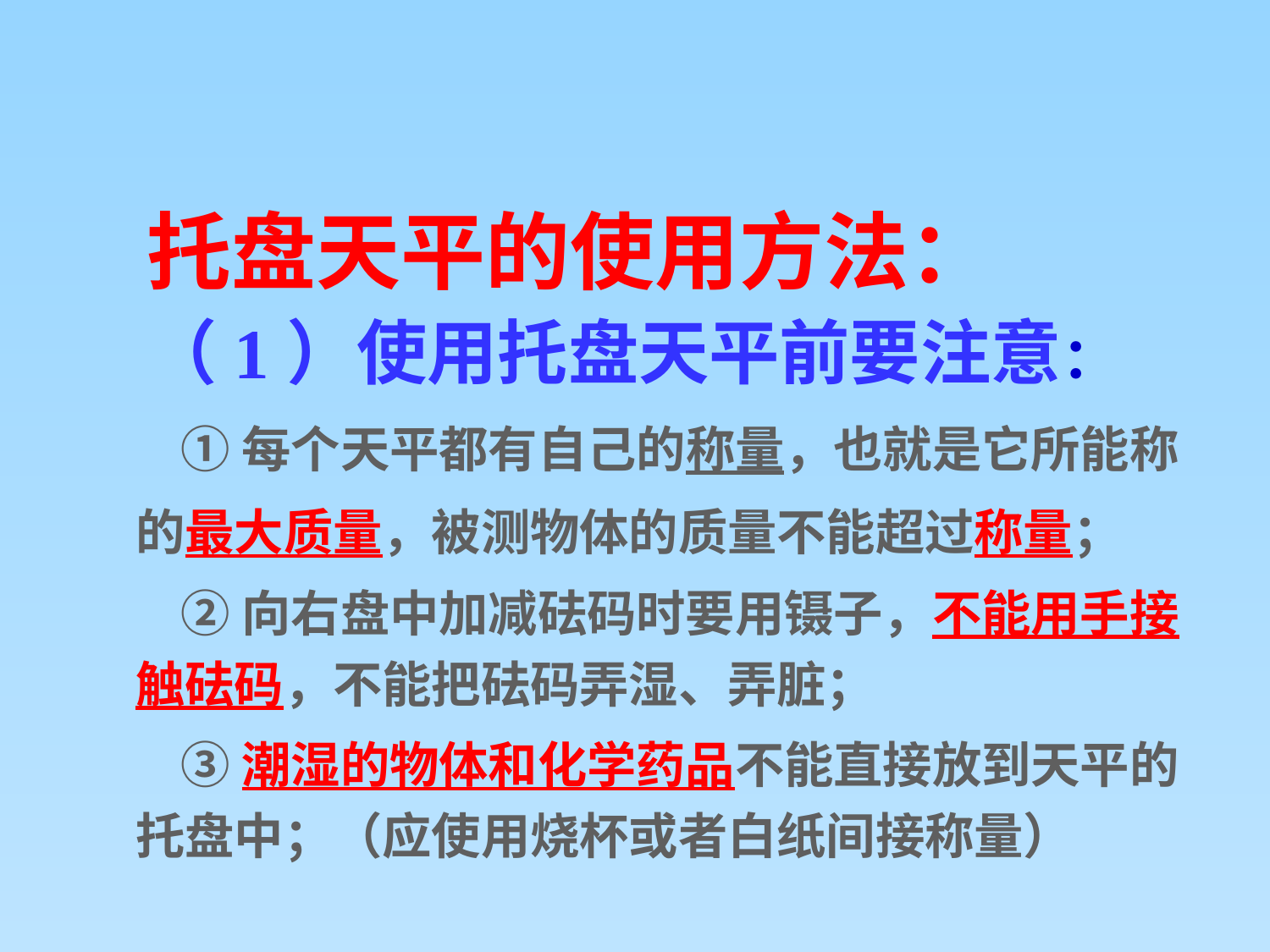

托盘天平的使用方法：
（1）使用托盘天平前要注意：
    ①每个天平都有自己的称量，也就是它所能称的最大质量，被测物体的质量不能超过称量；
    ②向右盘中加减砝码时要用镊子，不能用手接触砝码，不能把砝码弄湿、弄脏；
    ③潮湿的物体和化学药品不能直接放到天平的托盘中；（应使用烧杯或者白纸间接称量）